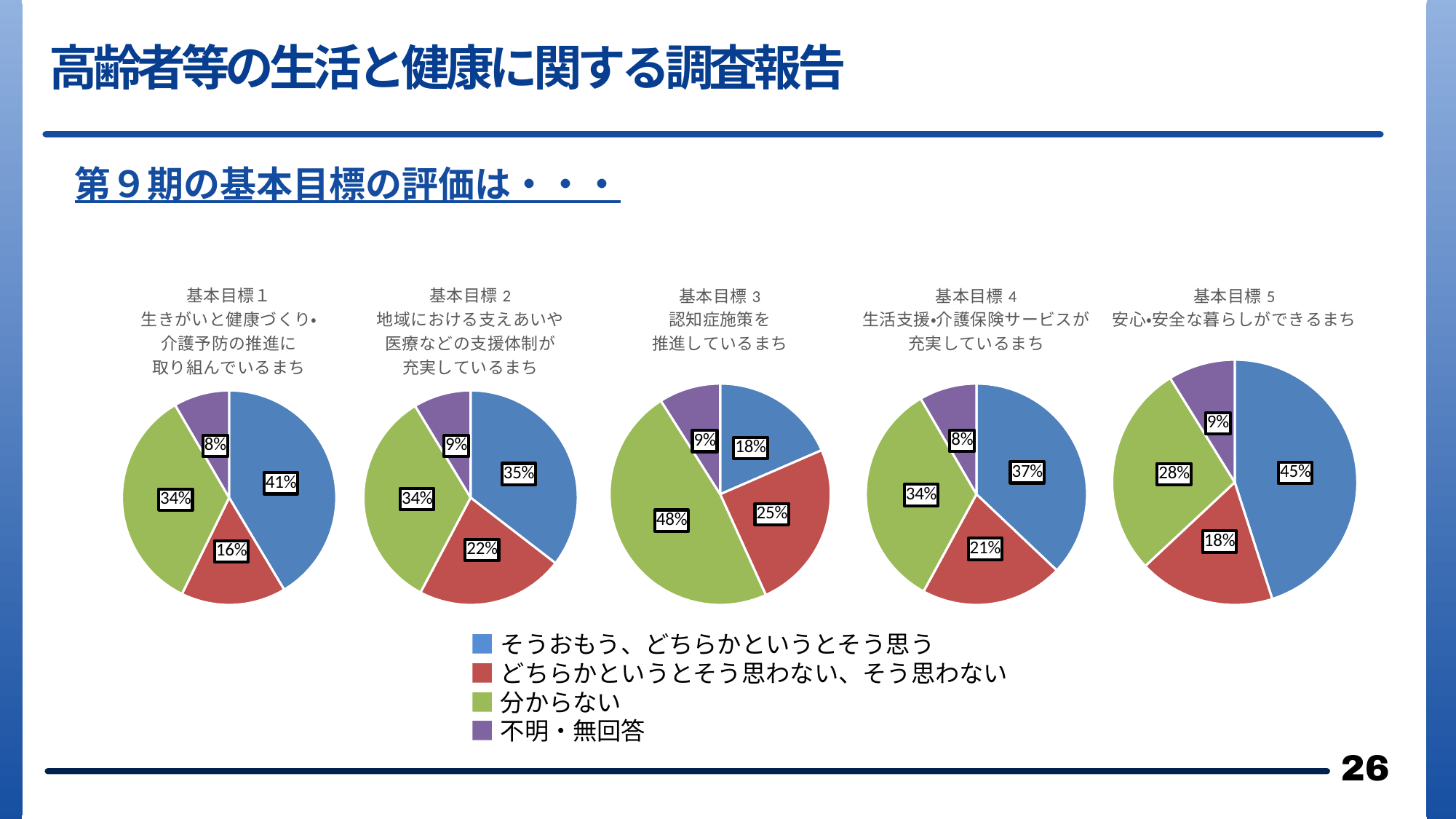

高齢者等の生活と健康に関する調査報告

第９期の基本目標の評価は・・・

### Chart: 基本目標１
生きがいと健康づくり・
介護予防の推進に
取り組んでいるまち

| Category | 基本目標１ |
|---|---|
| そう思う | 1242.0 |
| 思わない | 475.0 |
| 分からない | 1030.0 |
| 不明無回答 | 252.0 |

### Chart: 基本目標2
地域における支えあいや
医療などの支援体制が
充実しているまち

| Category | 基本目標2 |
|---|---|
| そう思う | 1064.0 |
| 思わない | 669.0 |
| 分からない | 1008.0 |
| 不明無回答 | 260.0 |

### Chart: 基本目標3
認知症施策を
推進しているまち

| Category | 基本目標3 |
|---|---|
| そう思う | 555.0 |
| 思わない | 742.0 |
| 分からない | 1434.0 |
| 不明無回答 | 270.0 |

### Chart: 基本目標4
生活支援・介護保険サービスが
充実しているまち

| Category | 基本目標4 |
|---|---|
| そう思う | 1112.0 |
| 思わない | 626.0 |
| 分からない | 1010.0 |
| 不明無回答 | 252.0 |

### Chart: 基本目標5
安心・安全な暮らしができるまち

| Category | 基本目標5 |
|---|---|
| そう思う | 1351.0 |
| 思わない | 540.0 |
| 分からない | 844.0 |
| 不明・無回答 | 265.0 |
■そうおもう、どちらかというとそう思う
■どちらかというとそう思わない、そう思わない
■分からない
■不明・無回答
26